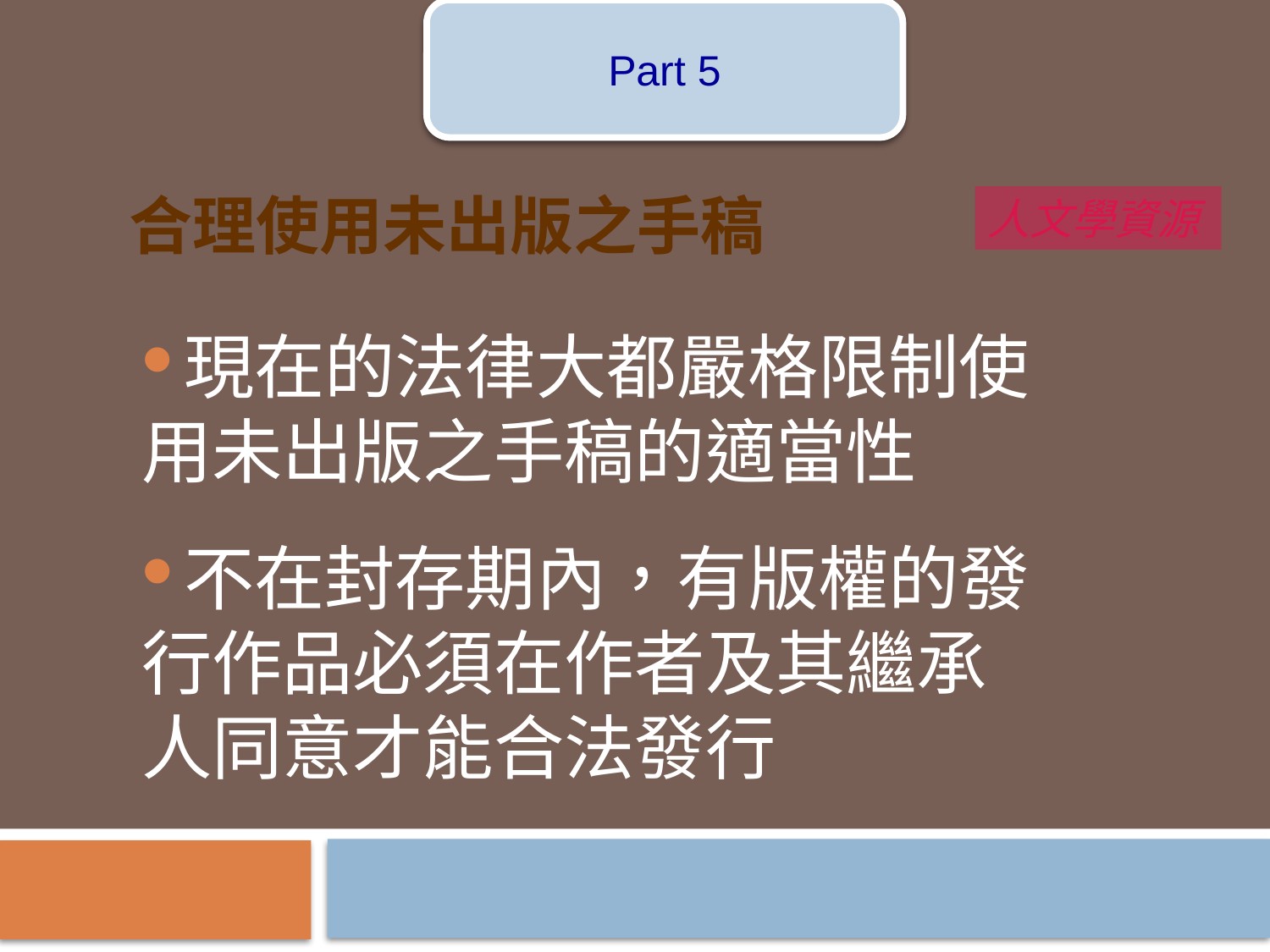

Part 5
合理使用未出版之手稿
人文學資源
現在的法律大都嚴格限制使用未出版之手稿的適當性
不在封存期內，有版權的發行作品必須在作者及其繼承人同意才能合法發行